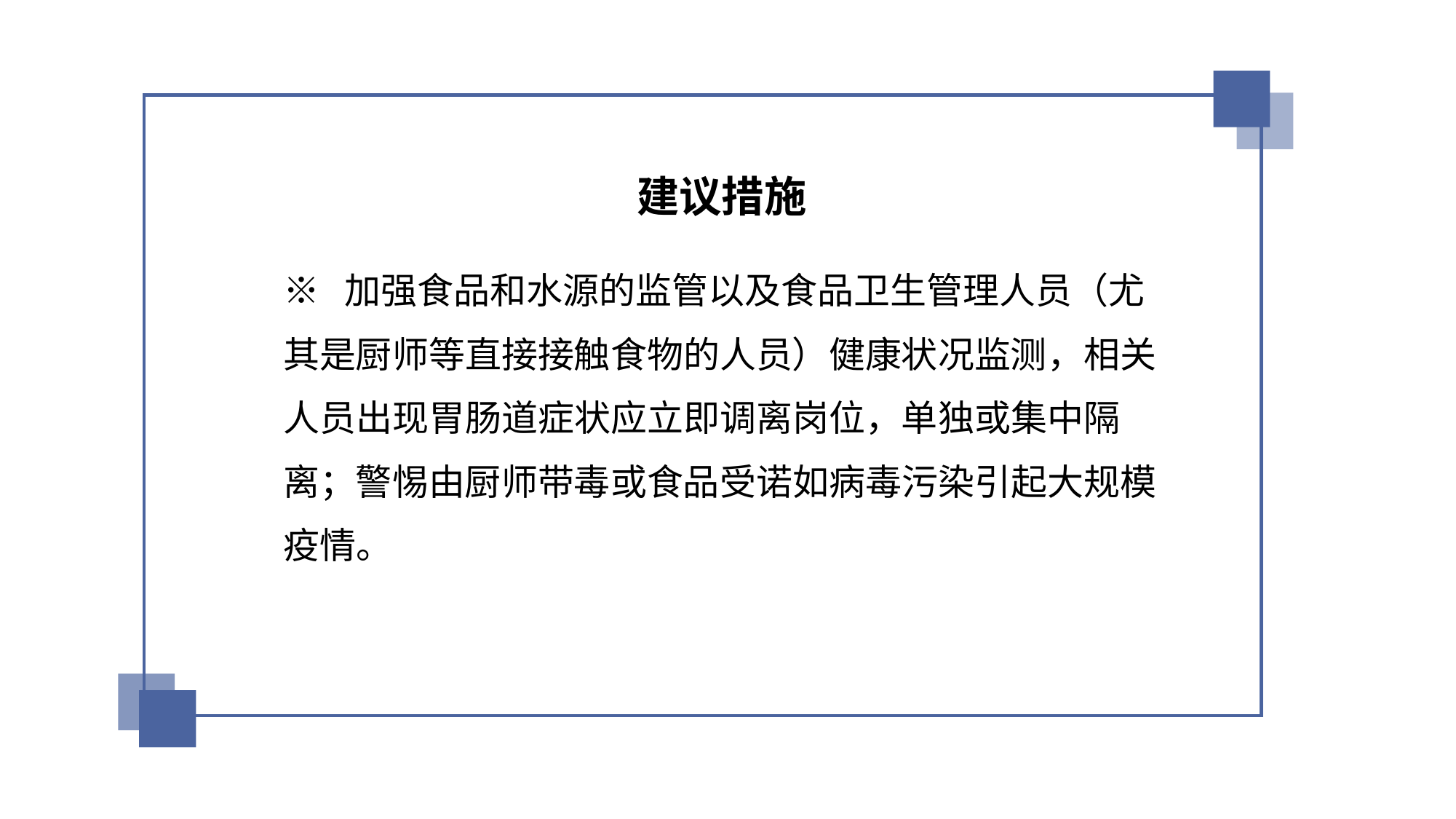

北京市朝阳区疾病预防控制中心

建议措施

※  加强食品和水源的监管以及食品卫生管理人员（尤其是厨师等直接接触食物的人员）健康状况监测，相关人员出现胃肠道症状应立即调离岗位，单独或集中隔离；警惕由厨师带毒或食品受诺如病毒污染引起大规模疫情。